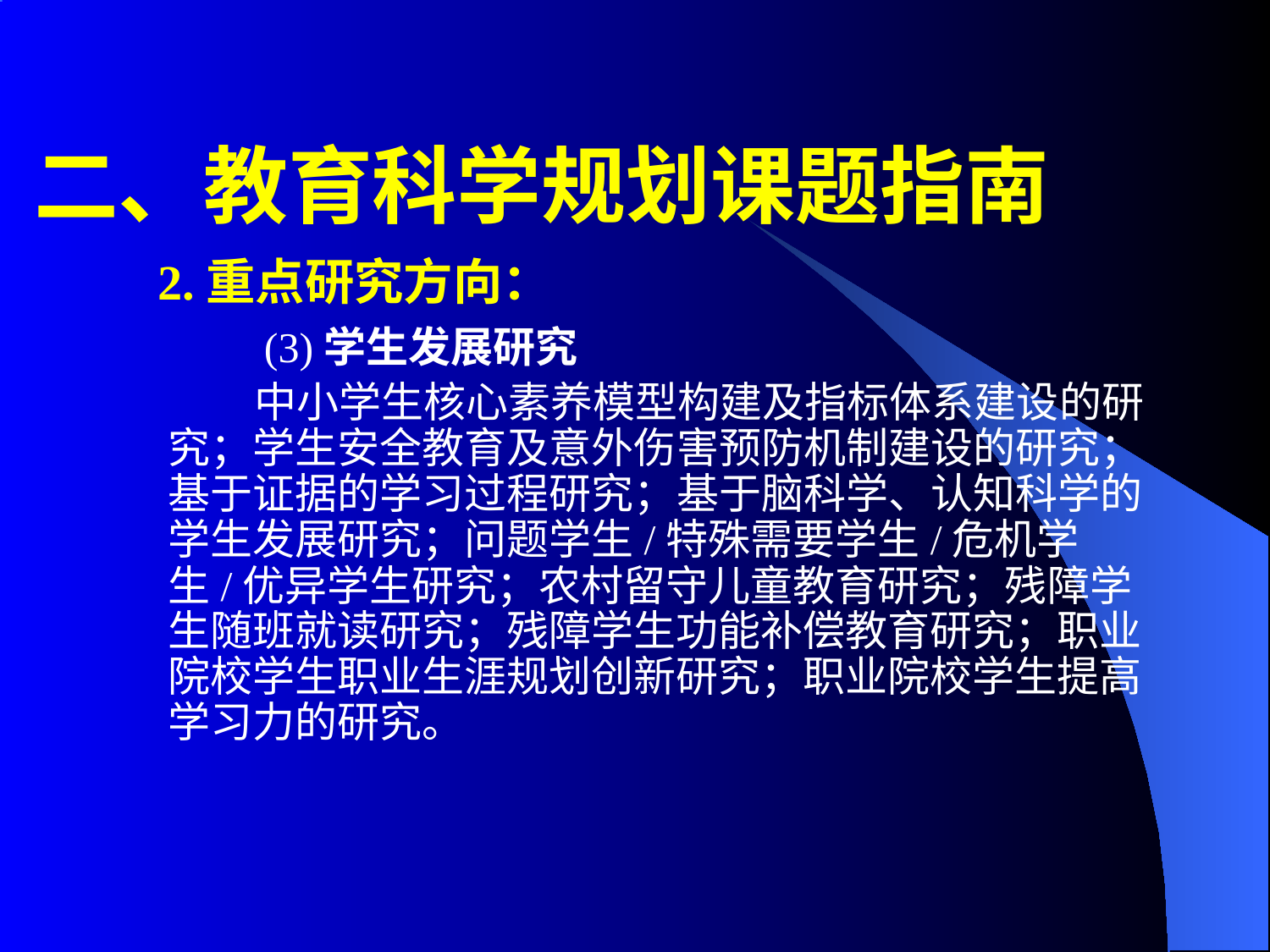

二、教育科学规划课题指南
   2.重点研究方向：
　　   (3)学生发展研究
             中小学生核心素养模型构建及指标体系建设的研究；学生安全教育及意外伤害预防机制建设的研究；基于证据的学习过程研究；基于脑科学、认知科学的学生发展研究；问题学生/特殊需要学生/危机学生/优异学生研究；农村留守儿童教育研究；残障学生随班就读研究；残障学生功能补偿教育研究；职业院校学生职业生涯规划创新研究；职业院校学生提高学习力的研究。